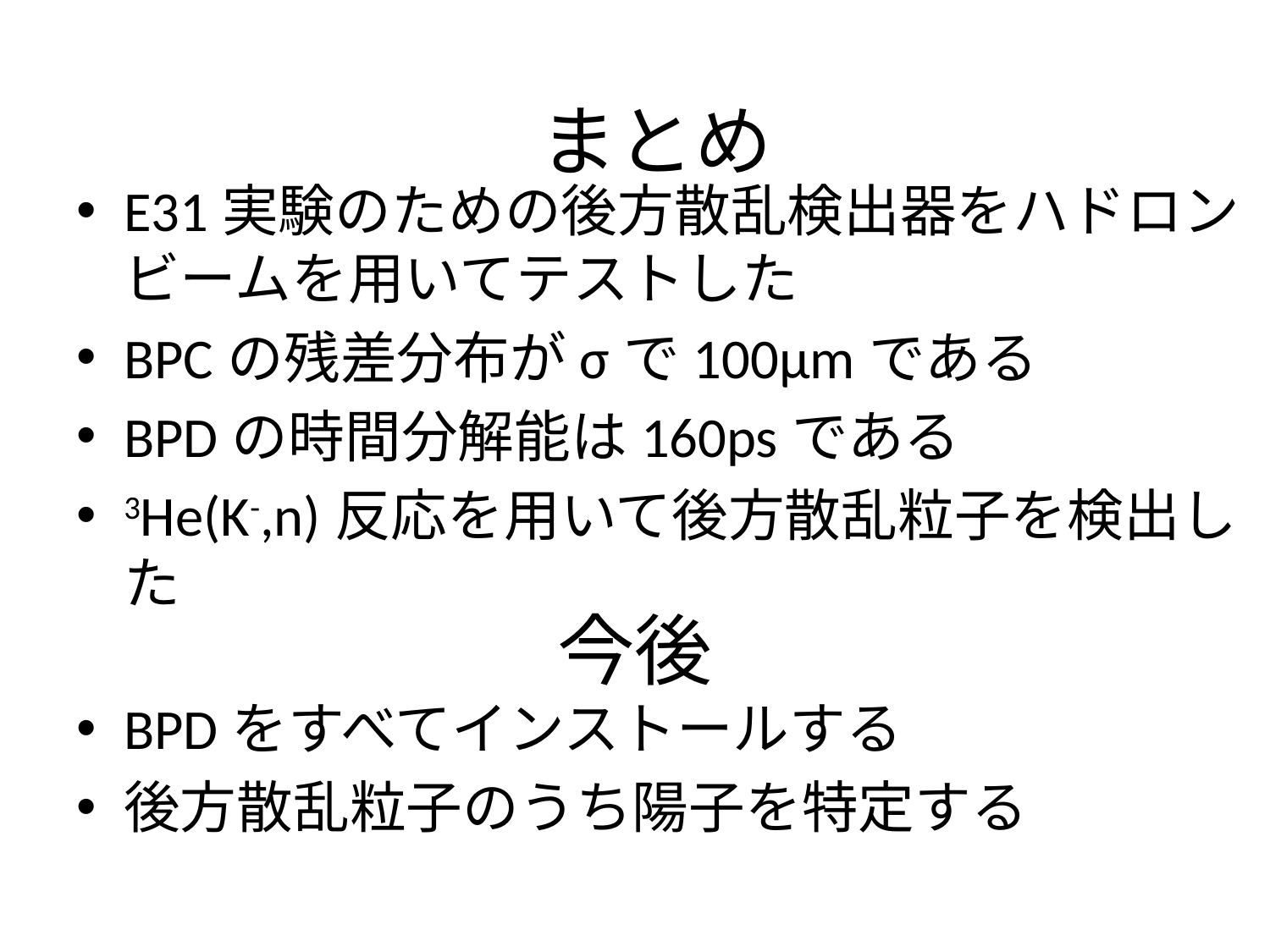

まとめ
E31実験のための後方散乱検出器をハドロンビームを用いてテストした
BPCの残差分布がσで100μmである
BPDの時間分解能は160psである
3He(K-,n)反応を用いて後方散乱粒子を検出した
# 今後
BPDをすべてインストールする
後方散乱粒子のうち陽子を特定する